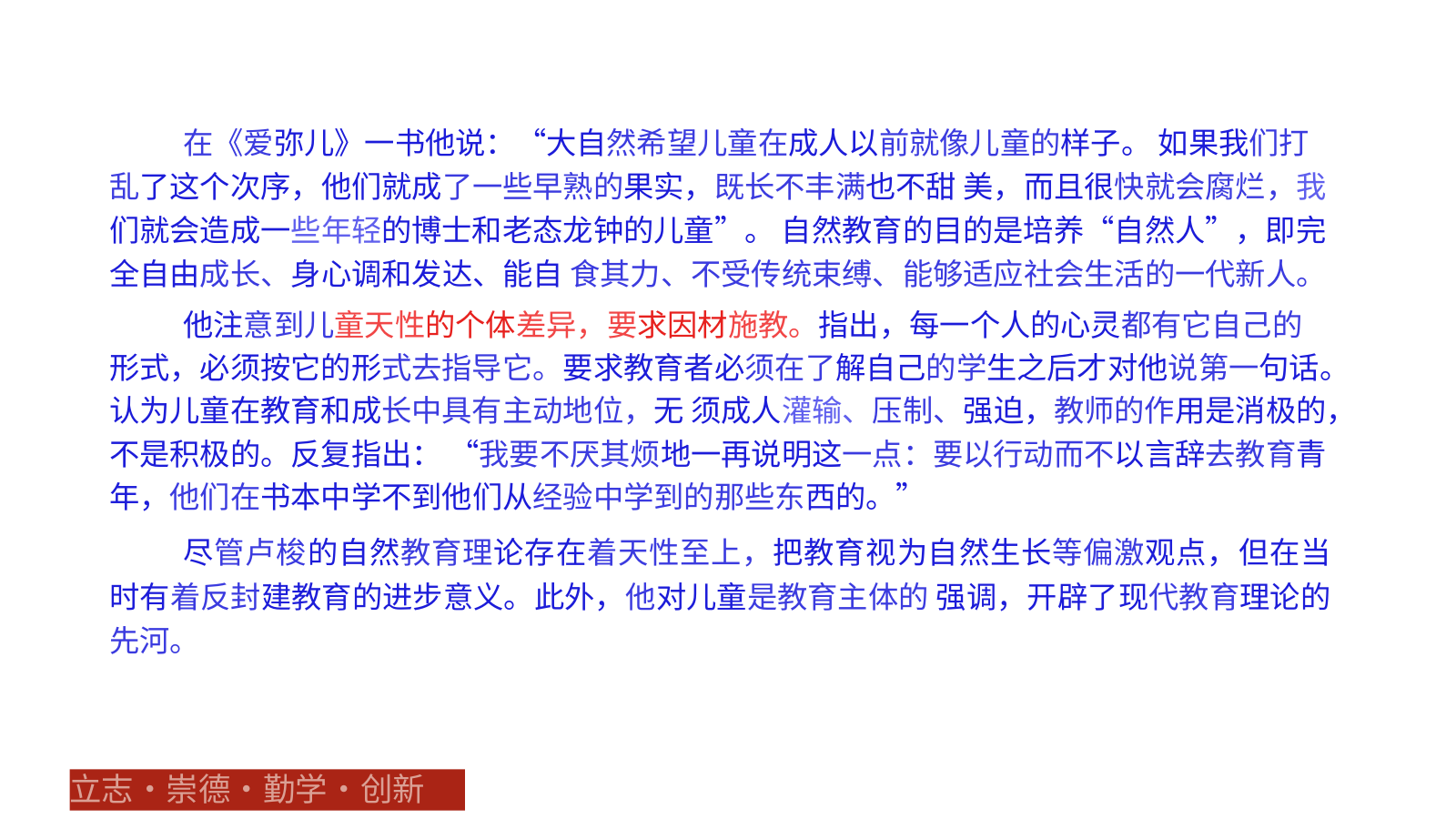

在《爱弥儿》一书他说：“大自然希望儿童在成人以前就像儿童的样子。 如果我们打乱了这个次序，他们就成了一些早熟的果实，既长不丰满也不甜 美，而且很快就会腐烂，我们就会造成一些年轻的博士和老态龙钟的儿童”。 自然教育的目的是培养“自然人”，即完全自由成长、身心调和发达、能自 食其力、不受传统束缚、能够适应社会生活的一代新人。
他注意到儿童天性的个体差异，要求因材施教。指出，每一个人的心灵都有它自己的形式，必须按它的形式去指导它。要求教育者必须在了解自己的学生之后才对他说第一句话。认为儿童在教育和成长中具有主动地位，无 须成人灌输、压制、强迫，教师的作用是消极的，不是积极的。反复指出： “我要不厌其烦地一再说明这一点：要以行动而不以言辞去教育青年，他们在书本中学不到他们从经验中学到的那些东西的。”
尽管卢梭的自然教育理论存在着天性至上，把教育视为自然生长等偏激观点，但在当时有着反封建教育的进步意义。此外，他对儿童是教育主体的 强调，开辟了现代教育理论的先河。
立志•崇德•勤学•创新